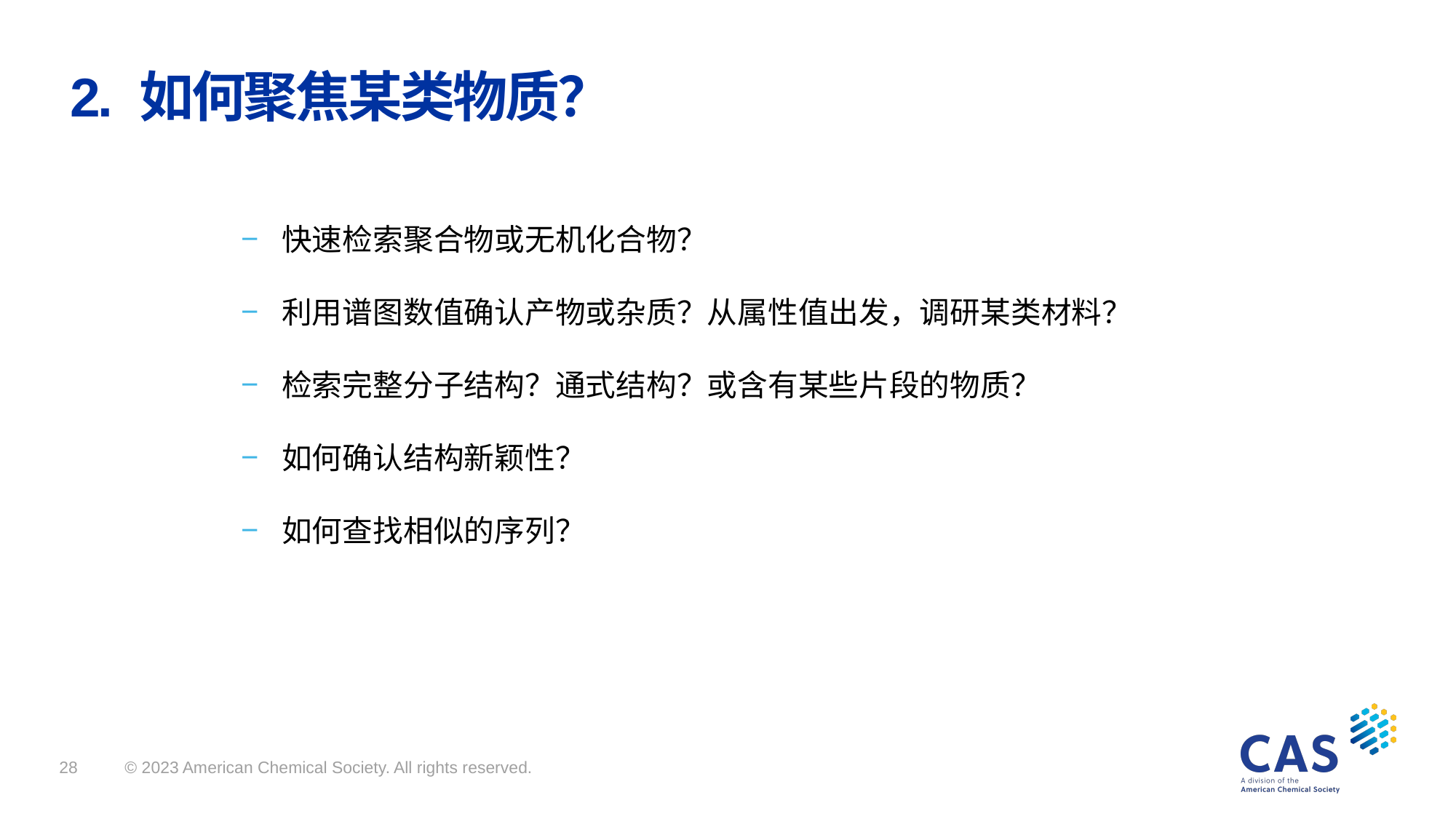

2. 如何聚焦某类物质？
快速检索聚合物或无机化合物？
利用谱图数值确认产物或杂质？从属性值出发，调研某类材料？
检索完整分子结构？通式结构？或含有某些片段的物质？
如何确认结构新颖性？
如何查找相似的序列？

© 2023 American Chemical Society. All rights reserved.
28